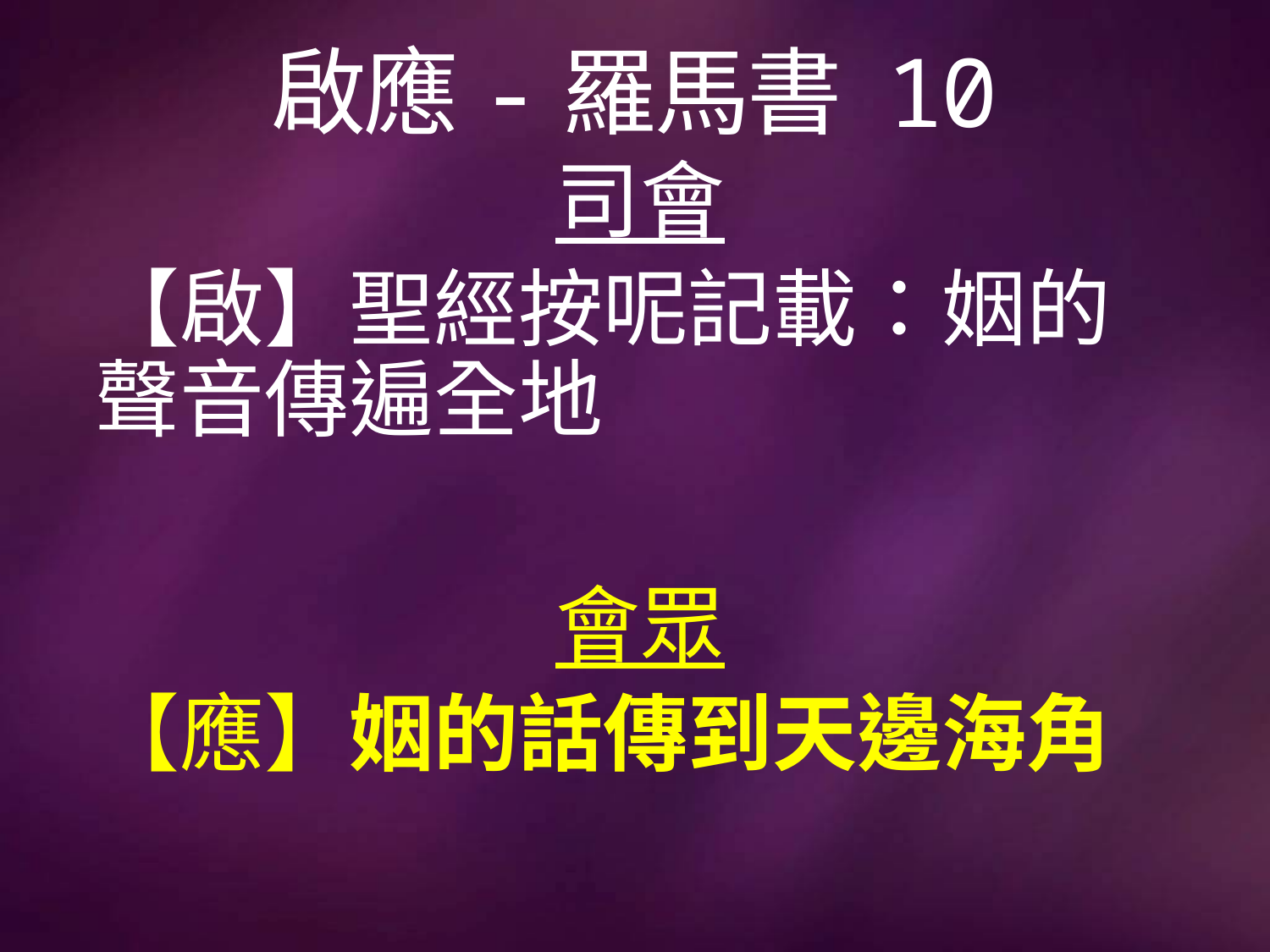

# 啟應-羅馬書 10
司會
【啟】聖經按呢記載：姻的聲音傳遍全地

會眾
【應】姻的話傳到天邊海角